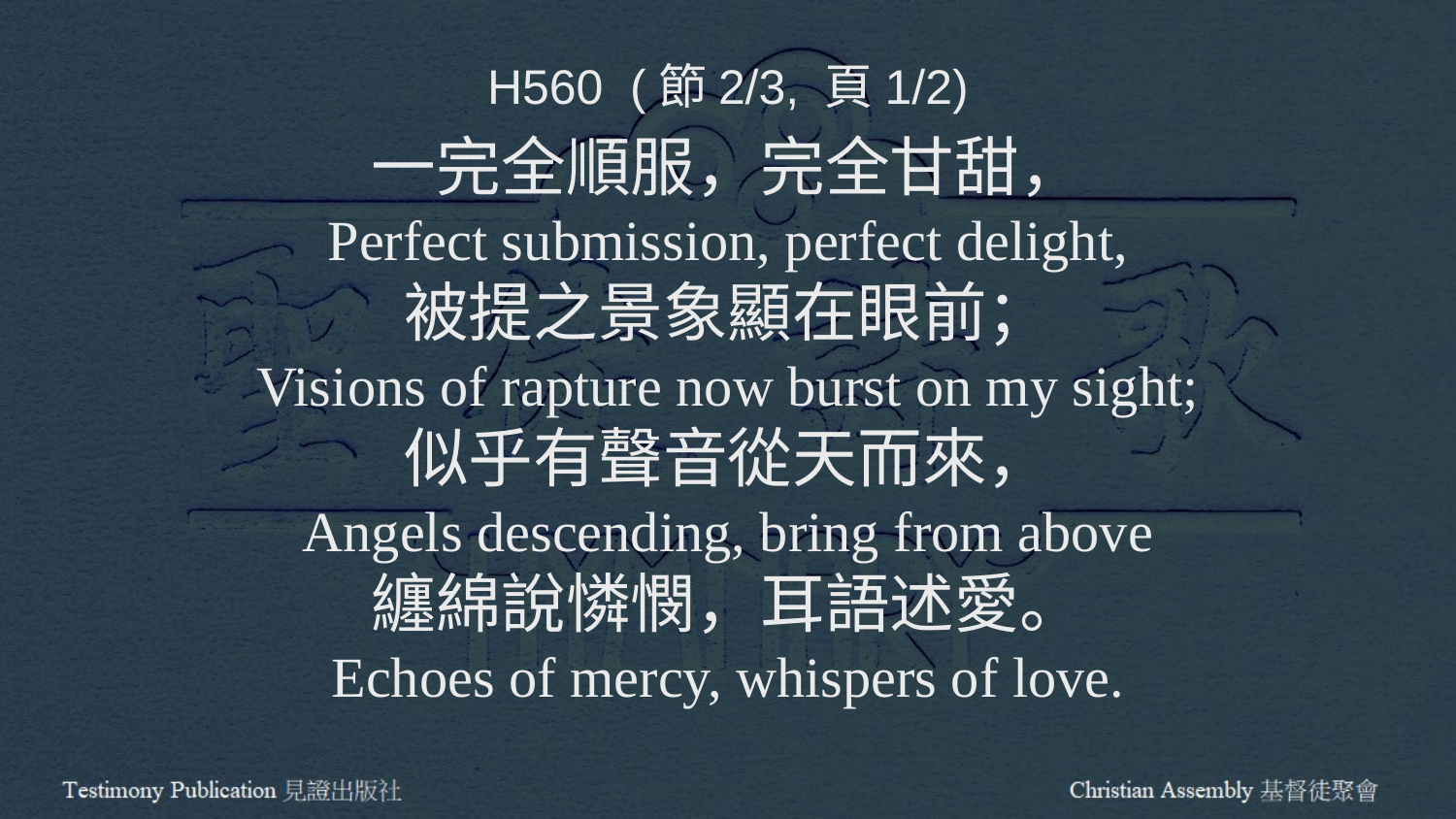

H560  (節2/3, 頁1/2)
一完全順服，完全甘甜，
Perfect submission, perfect delight,
被提之景象顯在眼前；
Visions of rapture now burst on my sight;
似乎有聲音從天而來，
Angels descending, bring from above
纏綿說憐憫，耳語述愛。
Echoes of mercy, whispers of love.